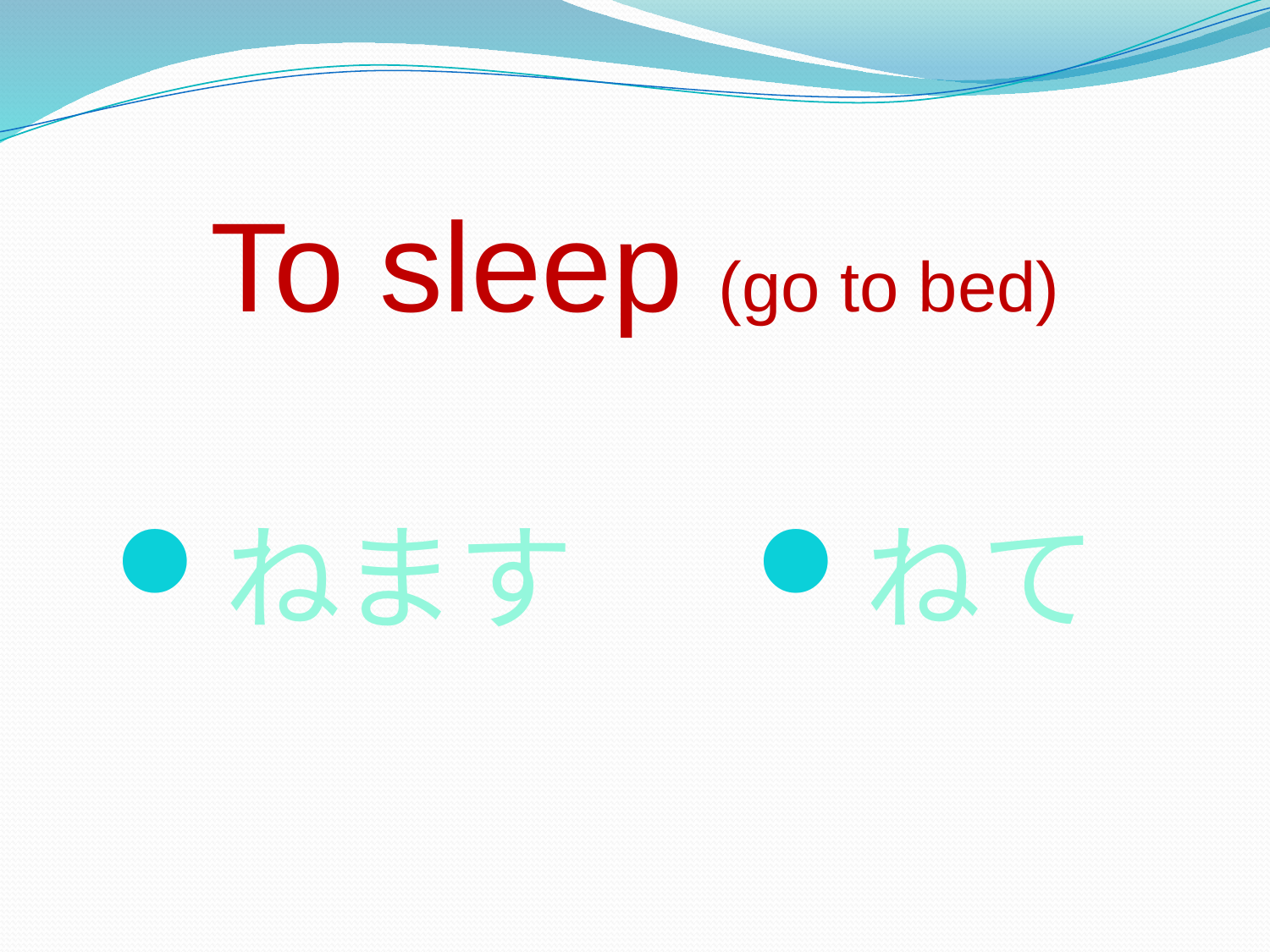

# To sleep (go to bed)
ねます
ねて